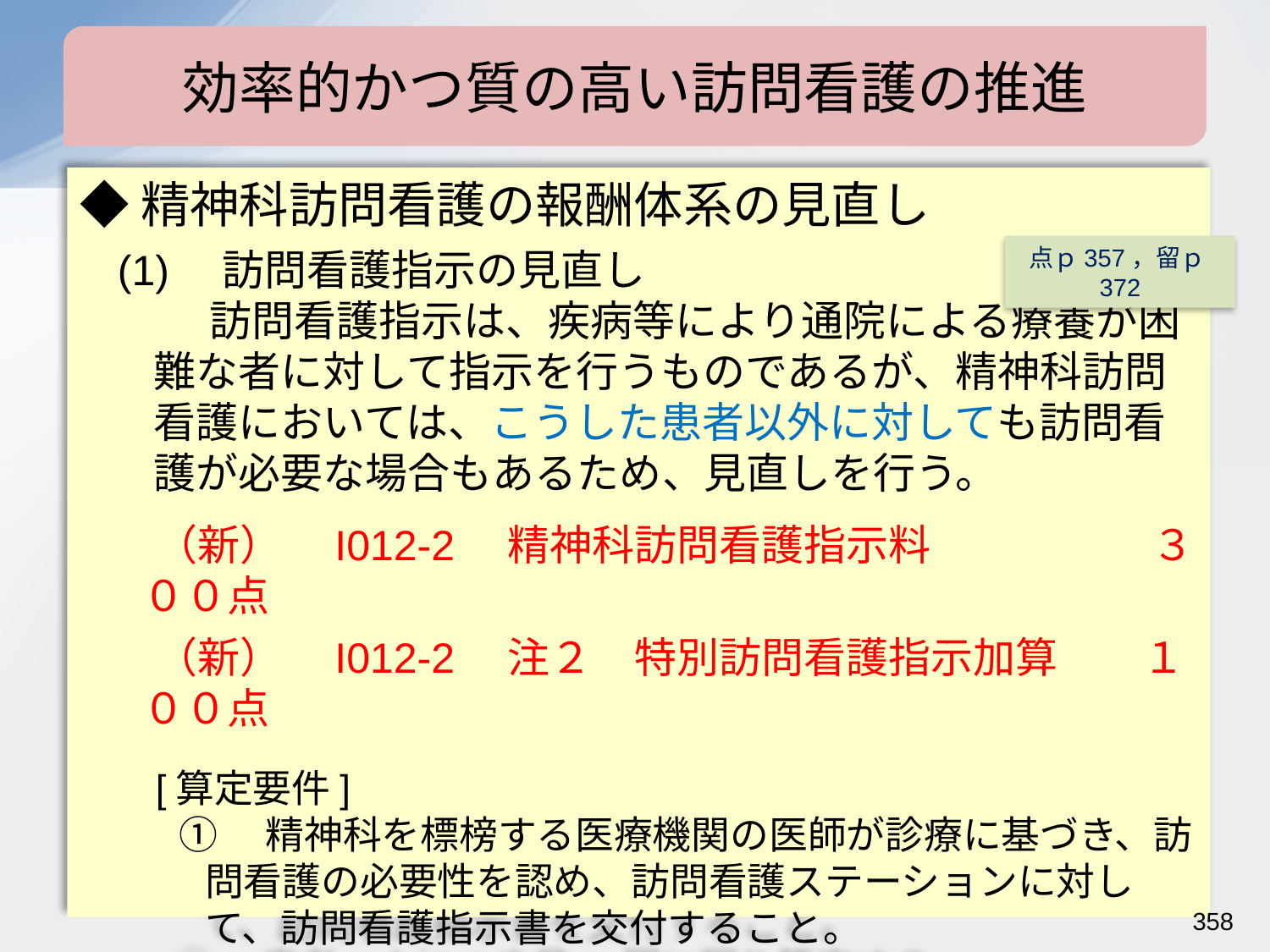

効率的かつ質の高い訪問看護の推進
◆精神科訪問看護の報酬体系の見直し
(1)　訪問看護指示の見直し
　訪問看護指示は、疾病等により通院による療養が困難な者に対して指示を行うものであるが、精神科訪問看護においては、こうした患者以外に対しても訪問看護が必要な場合もあるため、見直しを行う。
（新）　I012-2　精神科訪問看護指示料　　　　　 ３００点
（新）　I012-2　注２　特別訪問看護指示加算　　１００点
[算定要件]
①　精神科を標榜する医療機関の医師が診療に基づき、訪問看護の必要性を認め、訪問看護ステーションに対して、訪問看護指示書を交付すること。
②　患者一人につき月1 回に限り算定する。
点ｐ357，留ｐ372
358